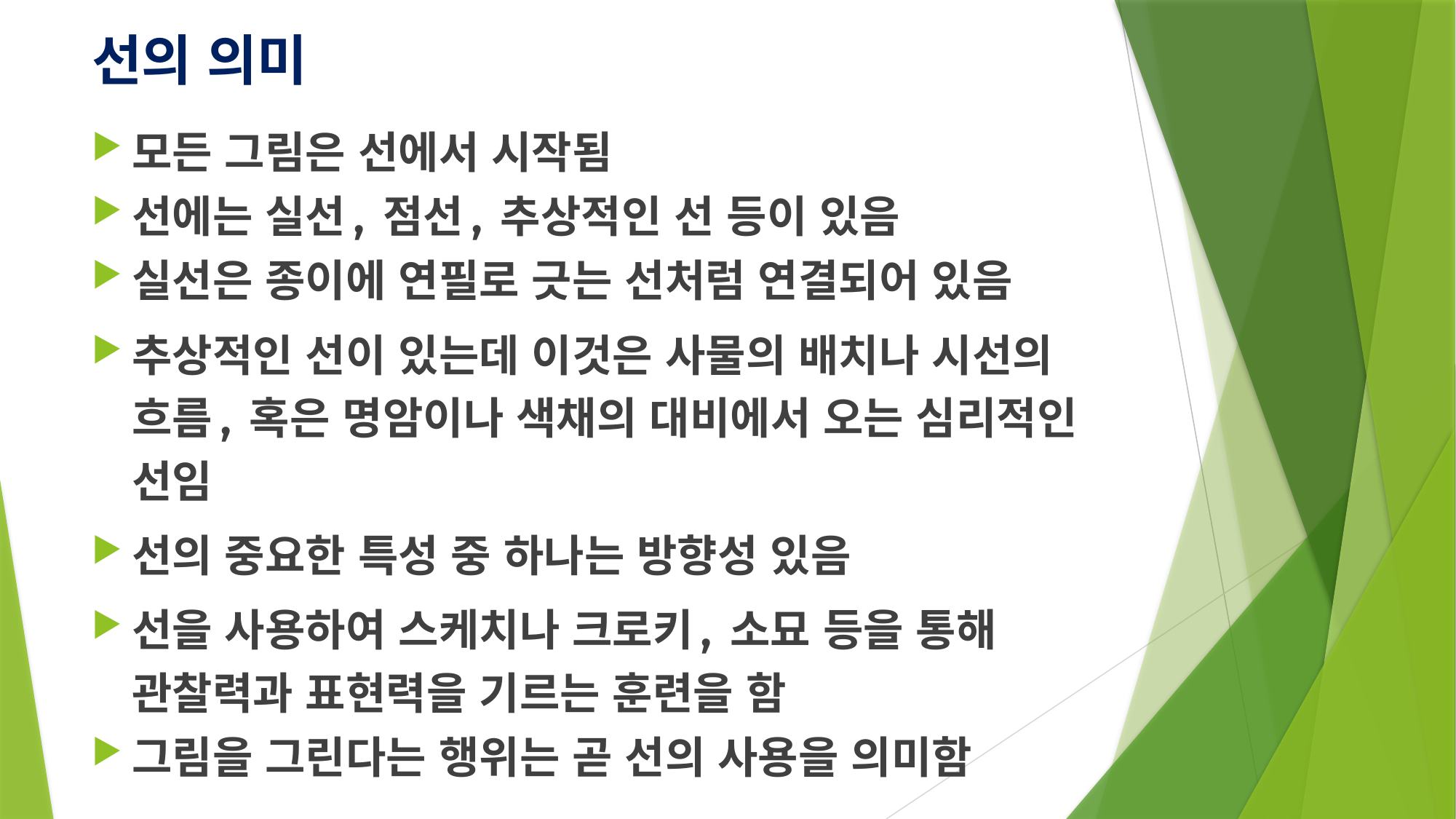

# 선의 의미
모든 그림은 선에서 시작됨
선에는 실선, 점선, 추상적인 선 등이 있음
실선은 종이에 연필로 긋는 선처럼 연결되어 있음
추상적인 선이 있는데 이것은 사물의 배치나 시선의 흐름, 혹은 명암이나 색채의 대비에서 오는 심리적인 선임
선의 중요한 특성 중 하나는 방향성 있음
선을 사용하여 스케치나 크로키, 소묘 등을 통해 관찰력과 표현력을 기르는 훈련을 함
그림을 그린다는 행위는 곧 선의 사용을 의미함